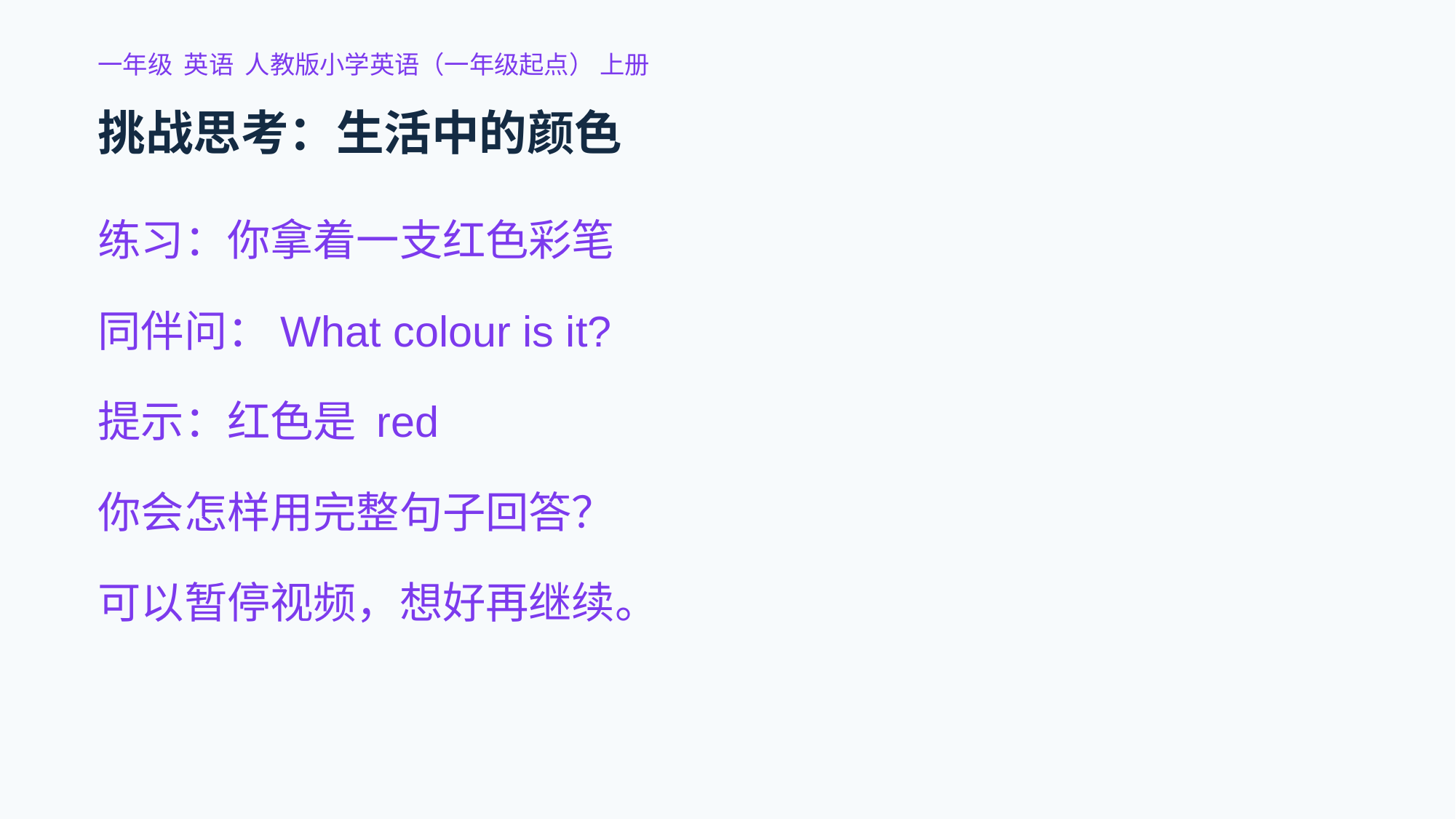

一年级  英语  人教版小学英语（一年级起点） 上册
挑战思考：生活中的颜色
练习：你拿着一支红色彩笔
同伴问：What colour is it?
提示：红色是 red
你会怎样用完整句子回答？
可以暂停视频，想好再继续。